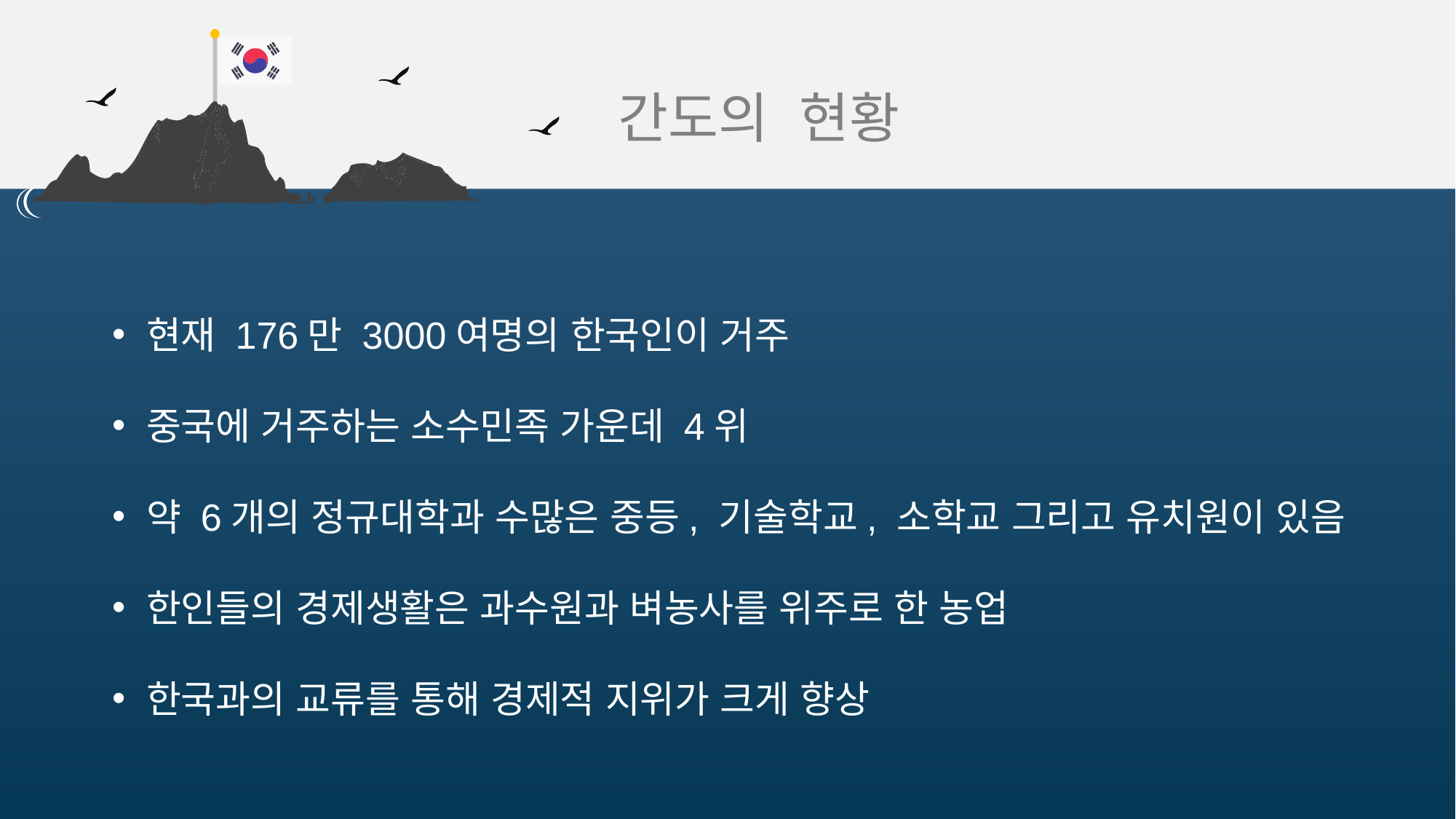

간도의  현황

현재 176만 3000여명의 한국인이 거주
중국에 거주하는 소수민족 가운데 4위
약 6개의 정규대학과 수많은 중등, 기술학교, 소학교 그리고 유치원이 있음
한인들의 경제생활은 과수원과 벼농사를 위주로 한 농업
한국과의 교류를 통해 경제적 지위가 크게 향상